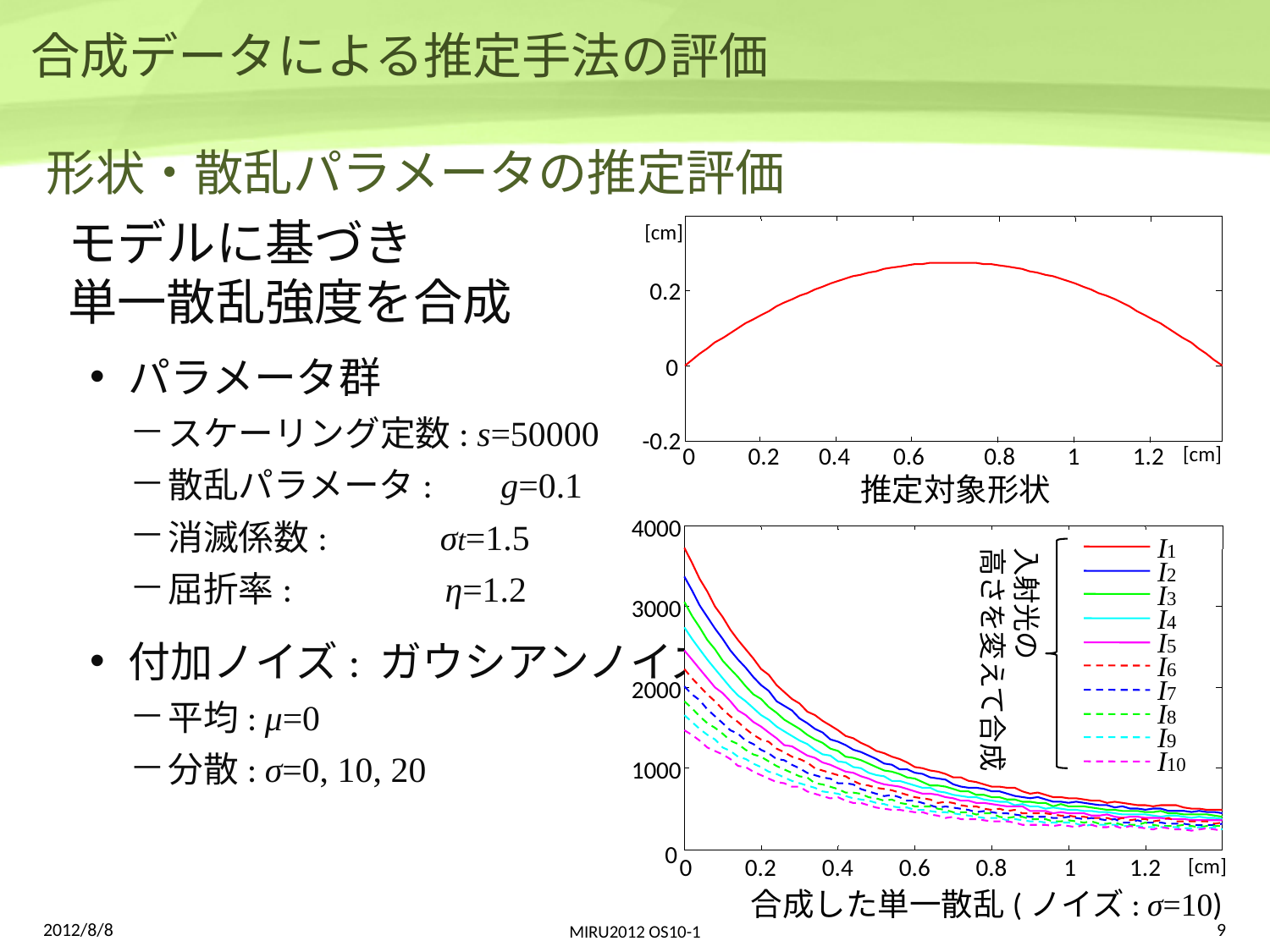

# 合成データによる推定手法の評価
形状・散乱パラメータの推定評価
モデルに基づき
単一散乱強度を合成
パラメータ群
スケーリング定数: s=50000
散乱パラメータ: 　 g=0.1
消滅係数:              σt=1.5
屈折率:                   η=1.2
付加ノイズ: ガウシアンノイズ
平均: μ=0
分散: σ=0, 10, 20

[cm]

0.2

0

-0.2

0
0.2
0.4
0.6
0.8
1
1.2
[cm]

推定対象形状
4000

I1

I1
I2

I3
I2
3000

I4
I3

I5
I4

I6

I5

I7
2000
I6

I8
I7

I9
I8

I10
I9
1000

I10

0

0
0.2
0.4
0.6
0.8
1
1.2
[cm]
入射光の
高さを変えて合成

合成した単一散乱(ノイズ: σ=10)
2012/8/8
MIRU2012 OS10-1
9